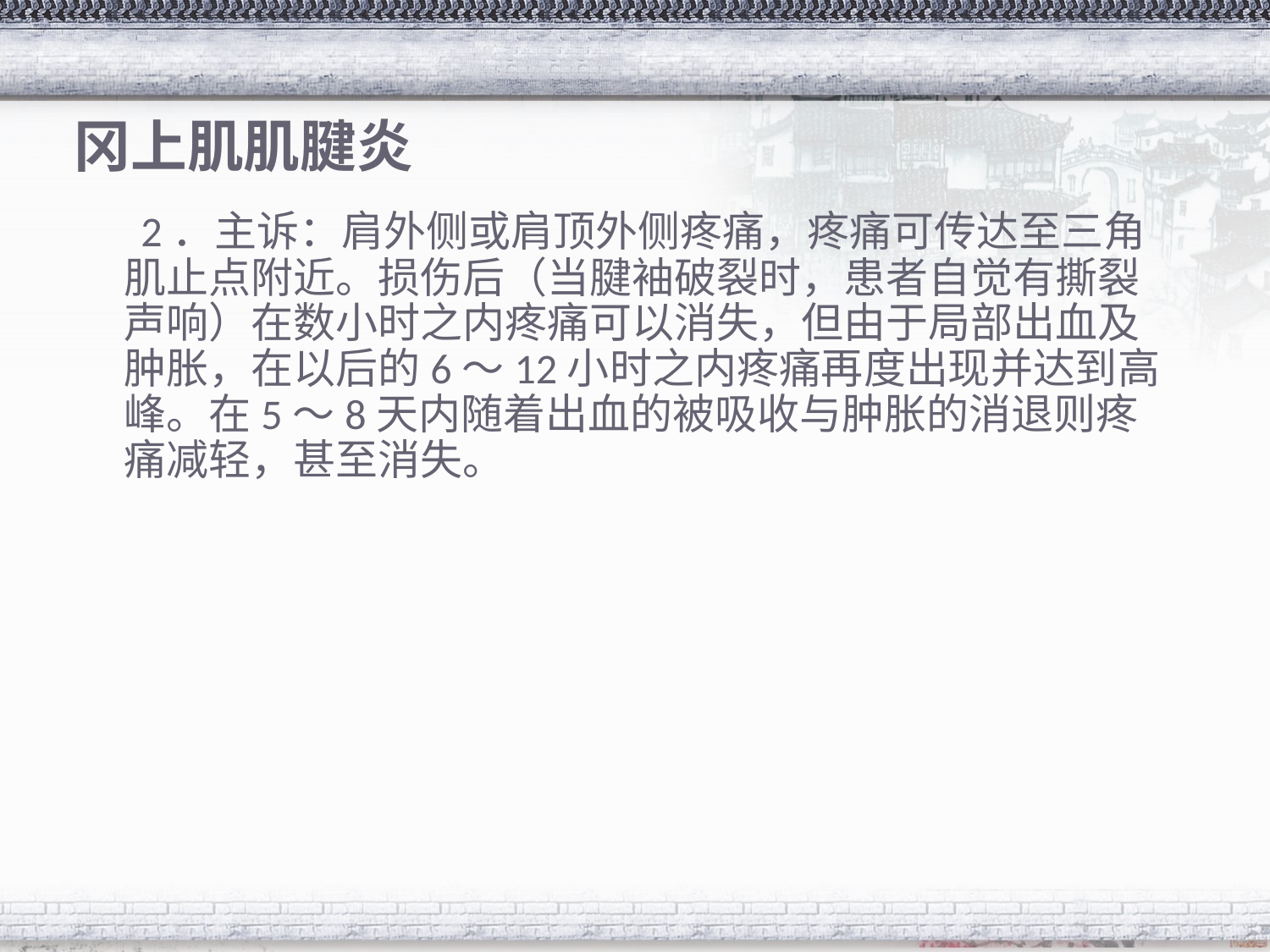

# 冈上肌肌腱炎
       2．主诉：肩外侧或肩顶外侧疼痛，疼痛可传达至三角肌止点附近。损伤后（当腱袖破裂时，患者自觉有撕裂声响）在数小时之内疼痛可以消失，但由于局部出血及肿胀，在以后的6～12小时之内疼痛再度出现并达到高峰。在5～8天内随着出血的被吸收与肿胀的消退则疼痛减轻，甚至消失。